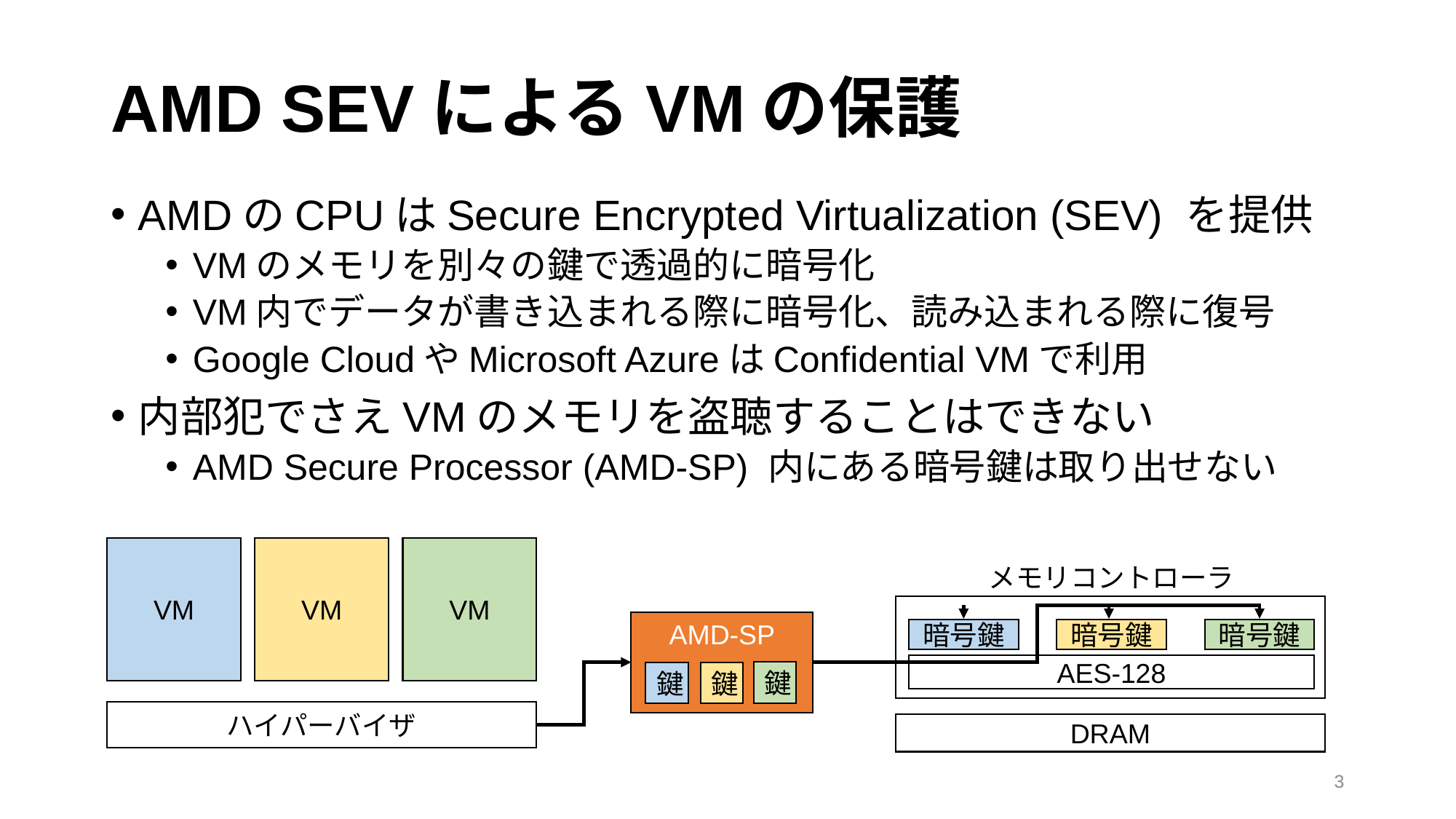

# AMD SEVによるVMの保護
AMDのCPUはSecure Encrypted Virtualization (SEV) を提供
VMのメモリを別々の鍵で透過的に暗号化
VM内でデータが書き込まれる際に暗号化、読み込まれる際に復号
Google CloudやMicrosoft AzureはConfidential VMで利用
内部犯でさえVMのメモリを盗聴することはできない
AMD Secure Processor (AMD-SP) 内にある暗号鍵は取り出せない
VM
VM
VM
メモリコントローラ

メモリーコントローラ
AMD-SP
暗号鍵
暗号鍵
暗号鍵
AES-128
鍵
鍵
鍵
ハイパーバイザ
DRAM
3